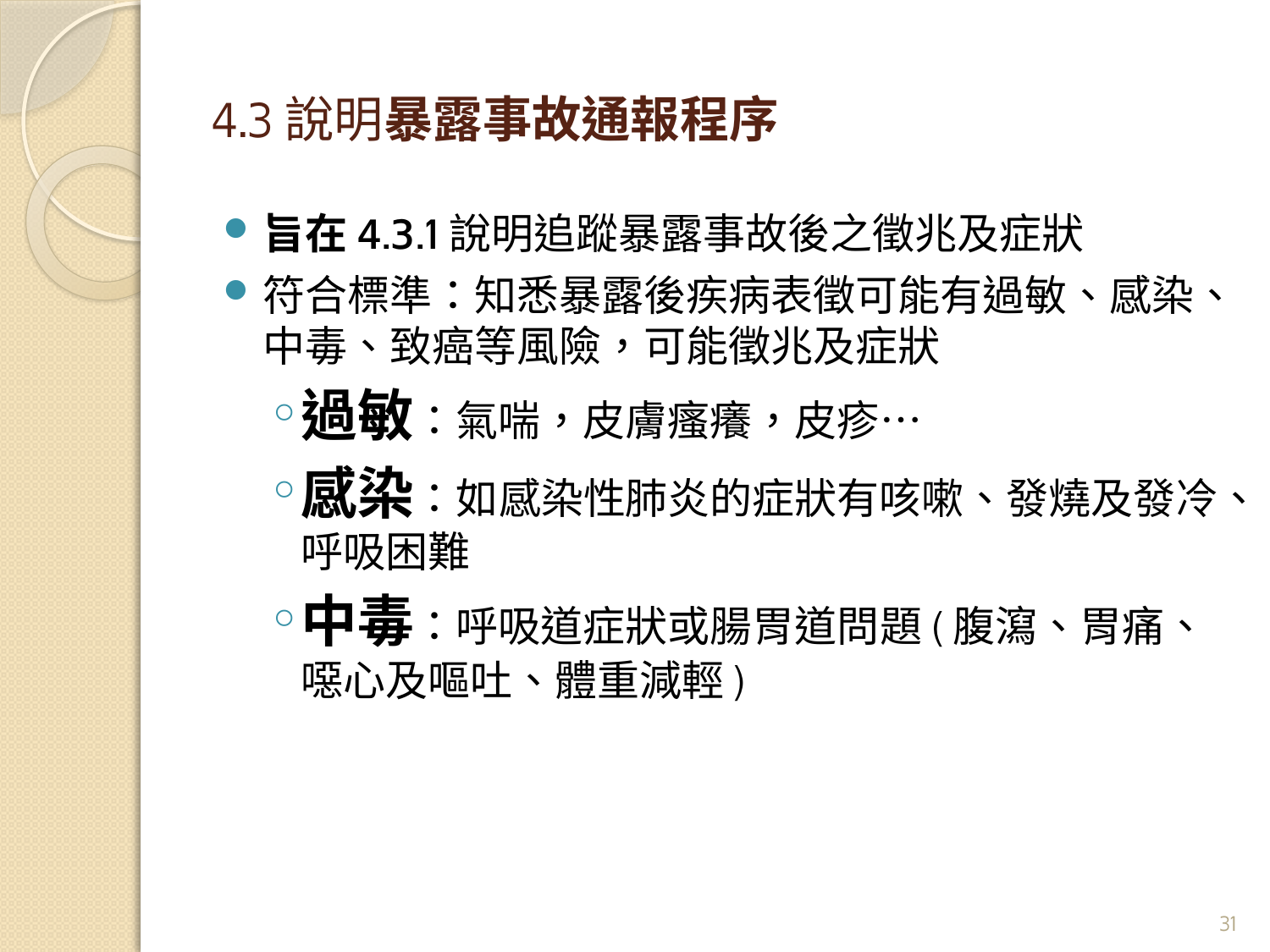

# 4.3說明暴露事故通報程序
旨在4.3.1說明追蹤暴露事故後之徵兆及症狀
符合標準：知悉暴露後疾病表徵可能有過敏、感染、中毒、致癌等風險，可能徵兆及症狀
過敏：氣喘，皮膚瘙癢，皮疹…
感染：如感染性肺炎的症狀有咳嗽、發燒及發冷、呼吸困難
中毒：呼吸道症狀或腸胃道問題(腹瀉、胃痛、噁心及嘔吐、體重減輕)

31